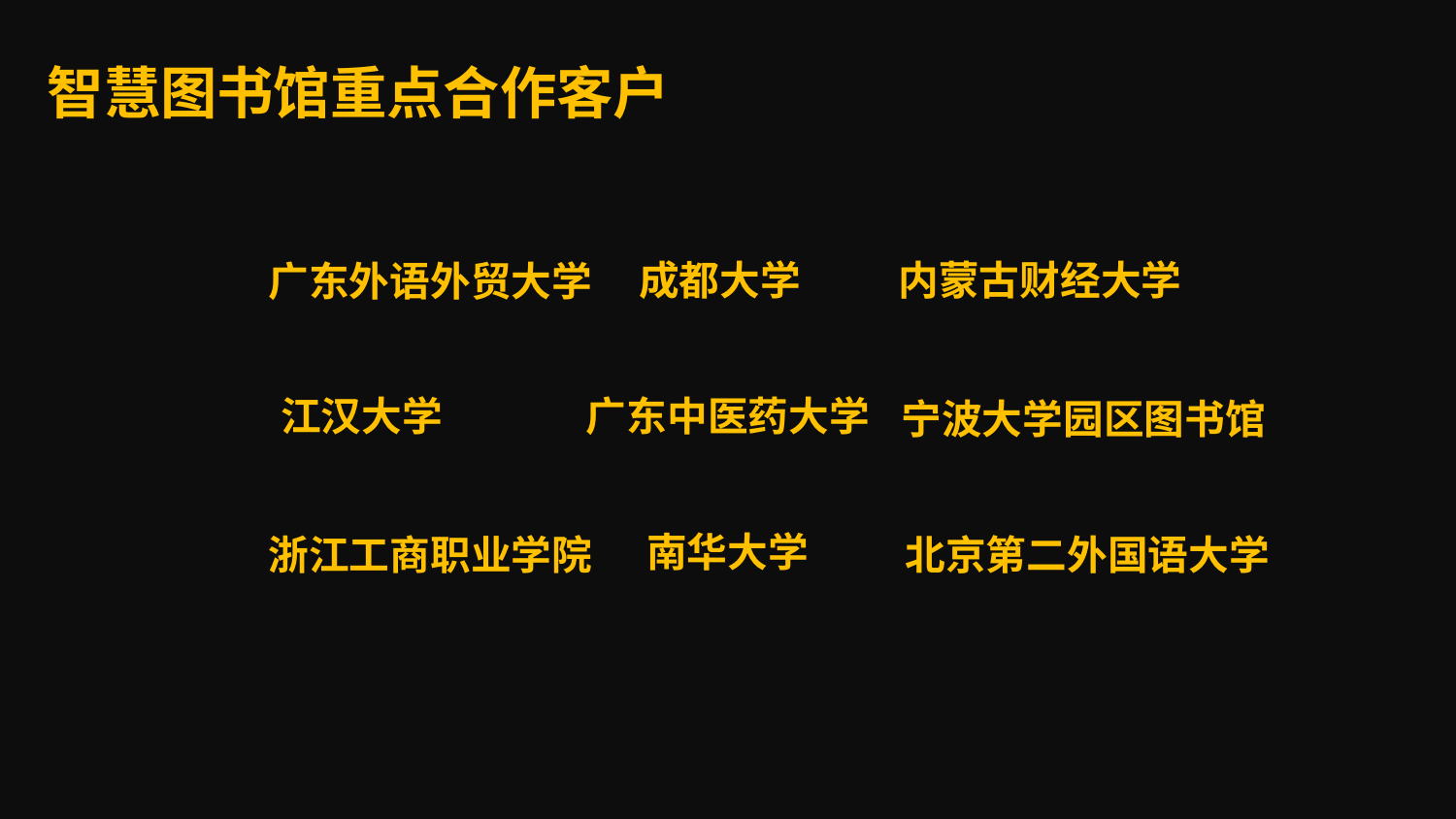

智慧图书馆重点合作客户

成都大学
内蒙古财经大学
广东外语外贸大学

广东中医药大学
江汉大学
宁波大学园区图书馆

南华大学
浙江工商职业学院
北京第二外国语大学